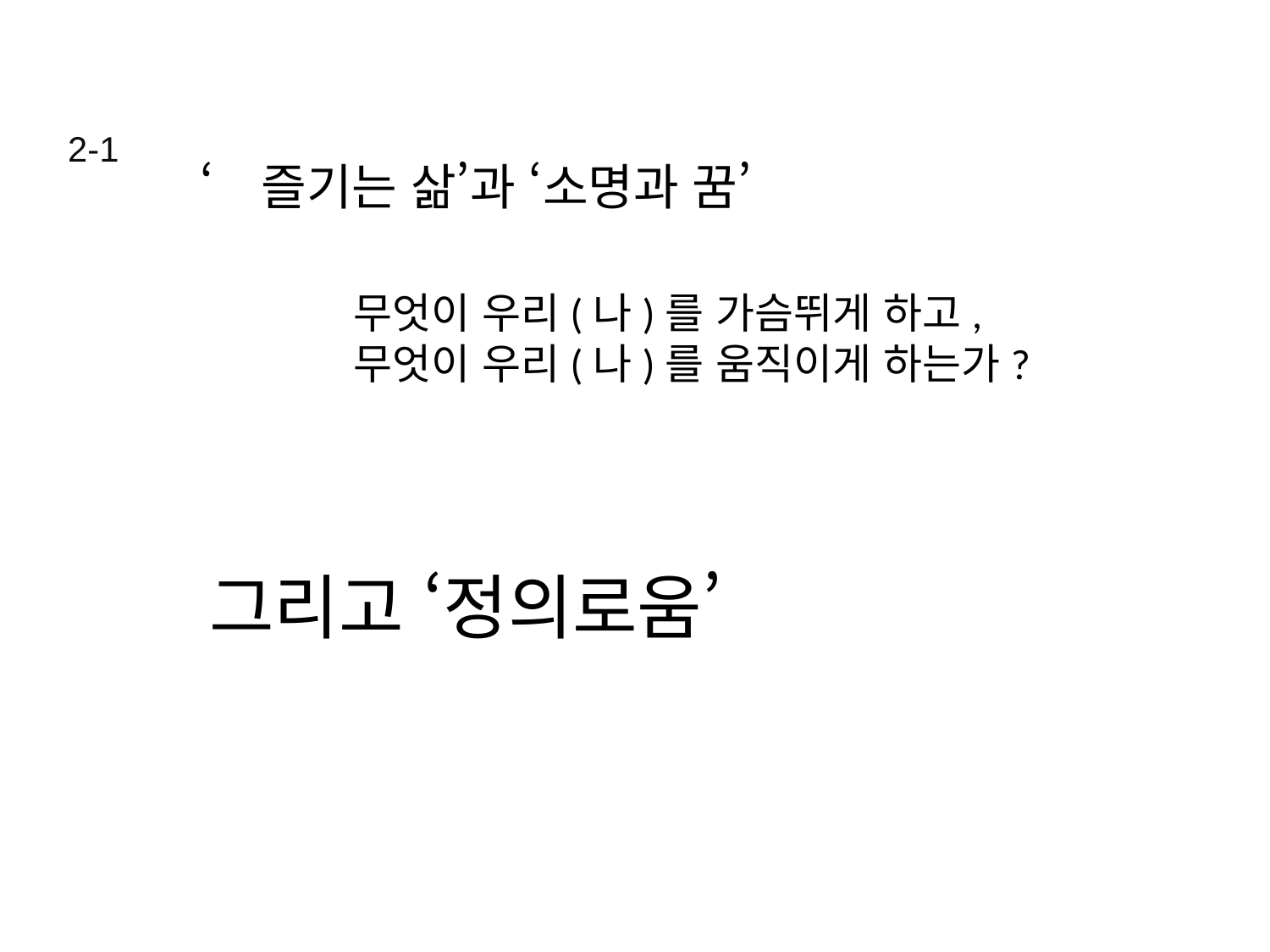

2-1
# ‘즐기는 삶’과 ‘소명과 꿈’
무엇이 우리(나)를 가슴뛰게 하고,
무엇이 우리(나)를 움직이게 하는가?
그리고 ‘정의로움’